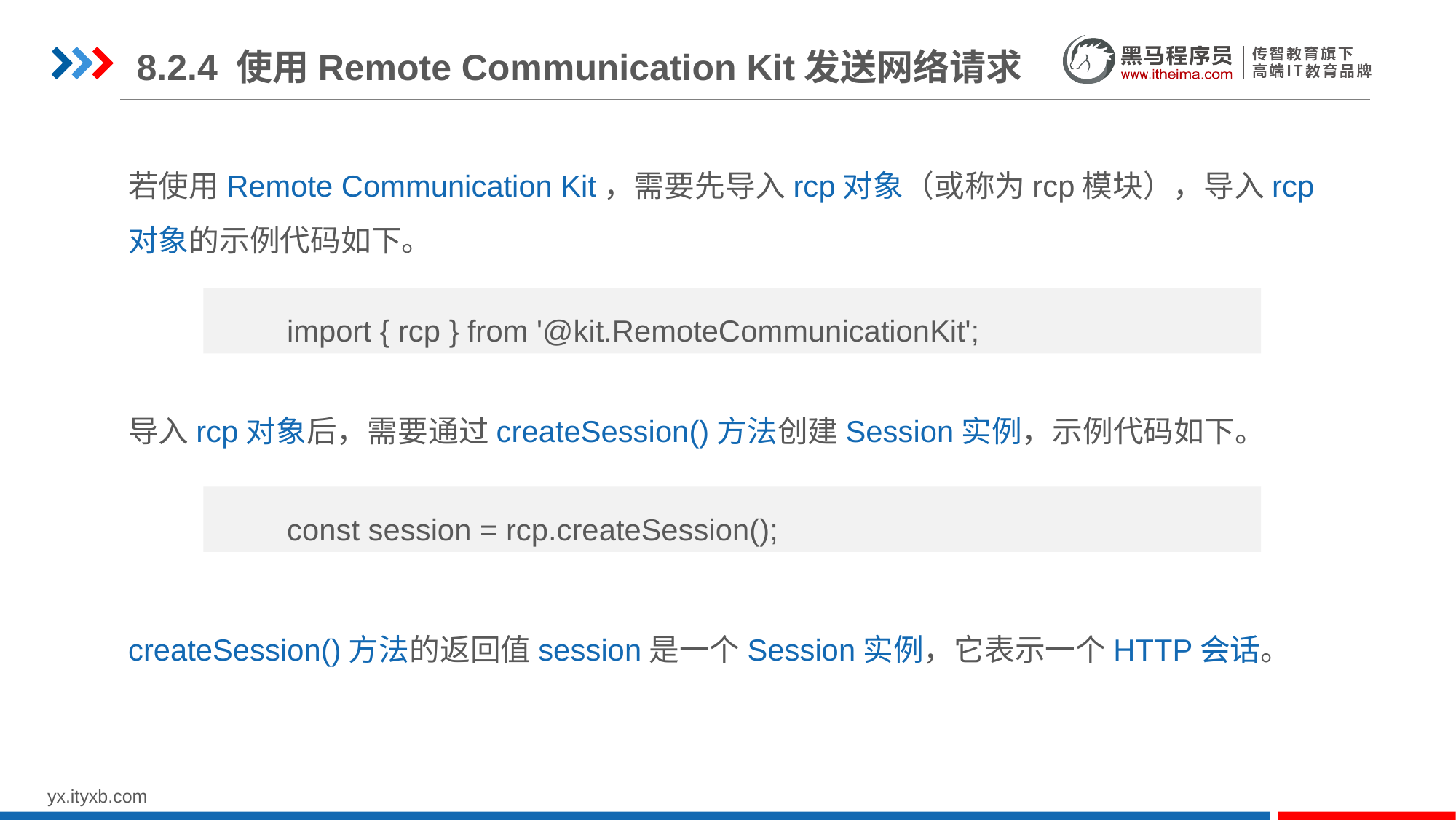

8.2.4 使用Remote Communication Kit发送网络请求
若使用Remote Communication Kit，需要先导入rcp对象（或称为rcp模块），导入rcp
对象的示例代码如下。

导入rcp对象后，需要通过createSession()方法创建Session实例，示例代码如下。

createSession()方法的返回值session是一个Session实例，它表示一个HTTP会话。
import { rcp } from '@kit.RemoteCommunicationKit';
const session = rcp.createSession();